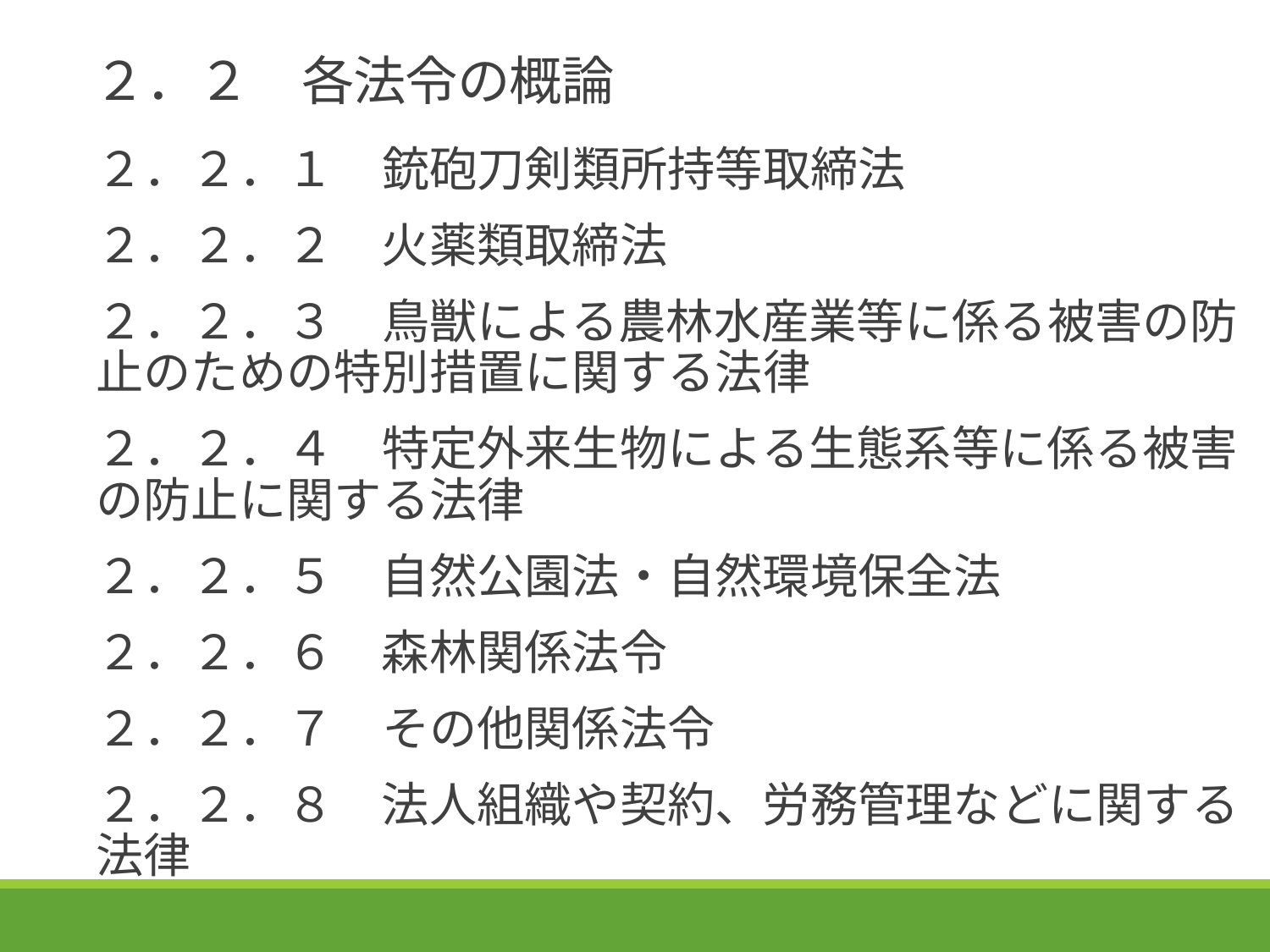

# ２．２　各法令の概論
２．２．１　銃砲刀剣類所持等取締法
２．２．２　火薬類取締法
２．２．３　鳥獣による農林水産業等に係る被害の防止のための特別措置に関する法律
２．２．４　特定外来生物による生態系等に係る被害の防止に関する法律
２．２．５　自然公園法・自然環境保全法
２．２．６　森林関係法令
２．２．７　その他関係法令
２．２．８　法人組織や契約、労務管理などに関する法律